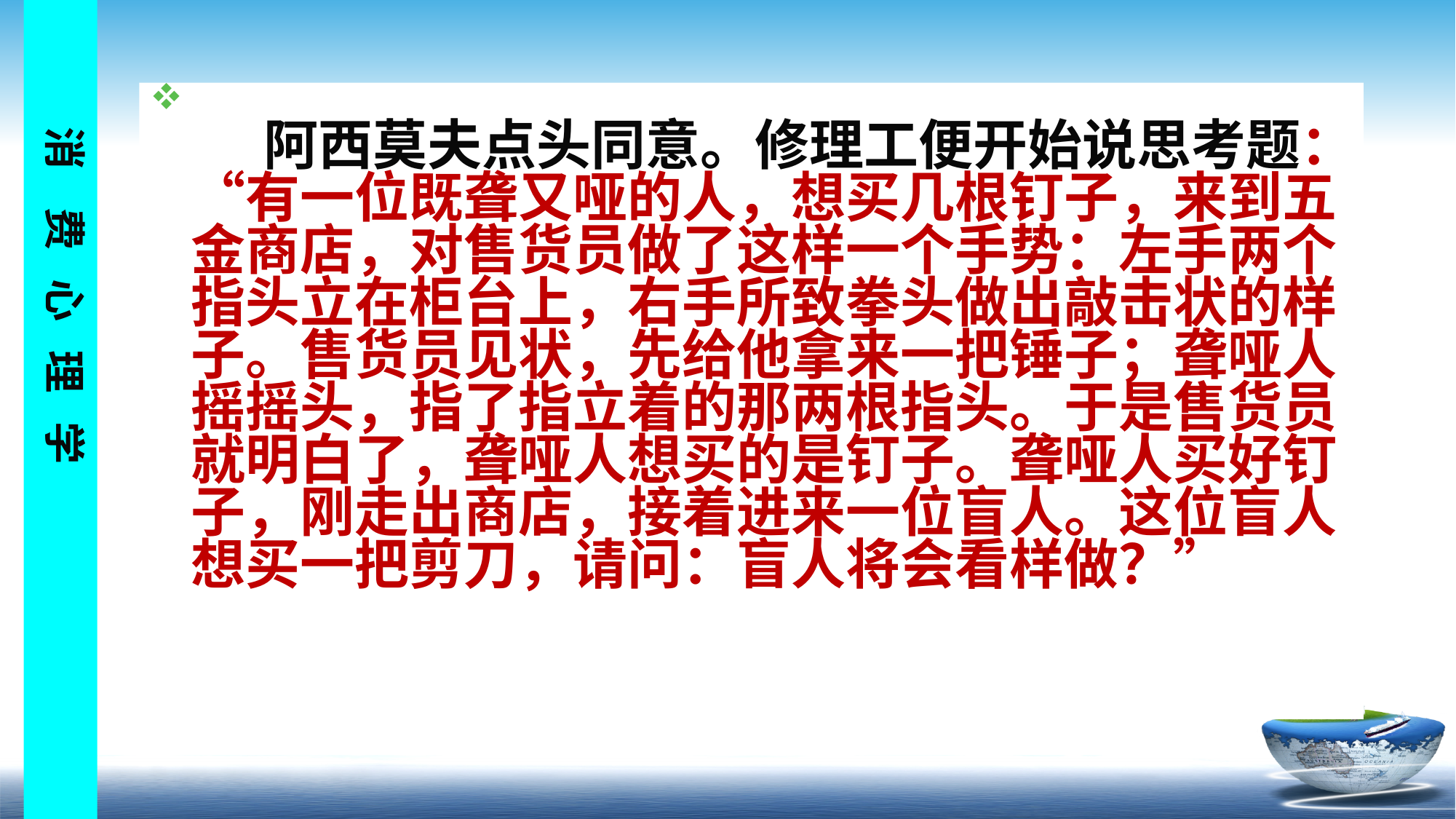

阿西莫夫点头同意。修理工便开始说思考题：“有一位既聋又哑的人，想买几根钉子，来到五金商店，对售货员做了这样一个手势：左手两个指头立在柜台上，右手所致拳头做出敲击状的样子。售货员见状，先给他拿来一把锤子；聋哑人摇摇头，指了指立着的那两根指头。于是售货员就明白了，聋哑人想买的是钉子。聋哑人买好钉子，刚走出商店，接着进来一位盲人。这位盲人想买一把剪刀，请问：盲人将会看样做？”